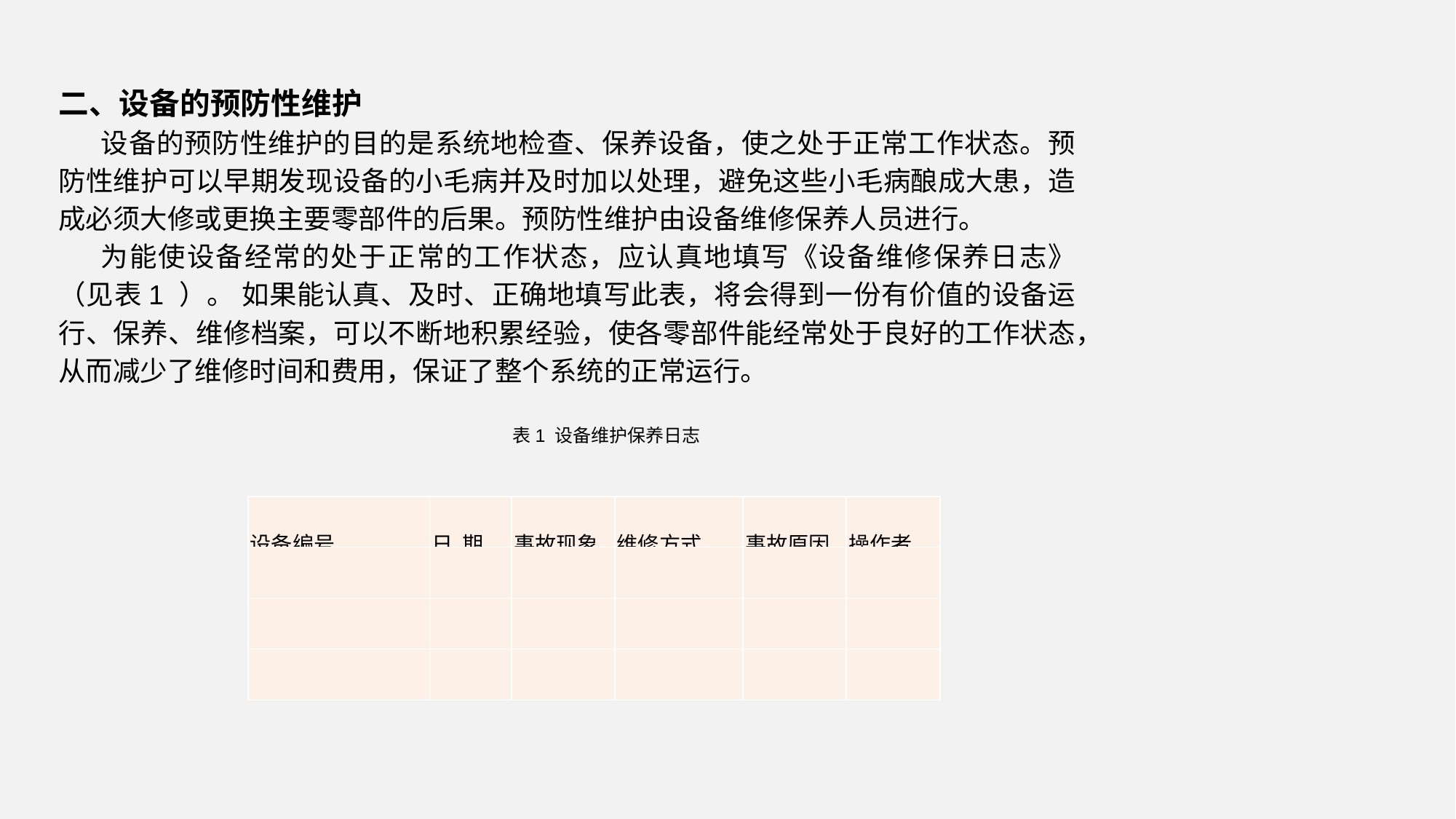

二、设备的预防性维护
设备的预防性维护的目的是系统地检查、保养设备，使之处于正常工作状态。预防性维护可以早期发现设备的小毛病并及时加以处理，避免这些小毛病酿成大患，造成必须大修或更换主要零部件的后果。预防性维护由设备维修保养人员进行。
为能使设备经常的处于正常的工作状态，应认真地填写《设备维修保养日志》（见表1 ）。 如果能认真、及时、正确地填写此表，将会得到一份有价值的设备运行、保养、维修档案，可以不断地积累经验，使各零部件能经常处于良好的工作状态，从而减少了维修时间和费用，保证了整个系统的正常运行。
表1 设备维护保养日志
| 设备编号 | 日 期 | 事故现象 | 维修方式 | 事故原因 | 操作者 |
| --- | --- | --- | --- | --- | --- |
|  |  |  |  |  |  |
|  |  |  |  |  |  |
|  |  |  |  |  |  |